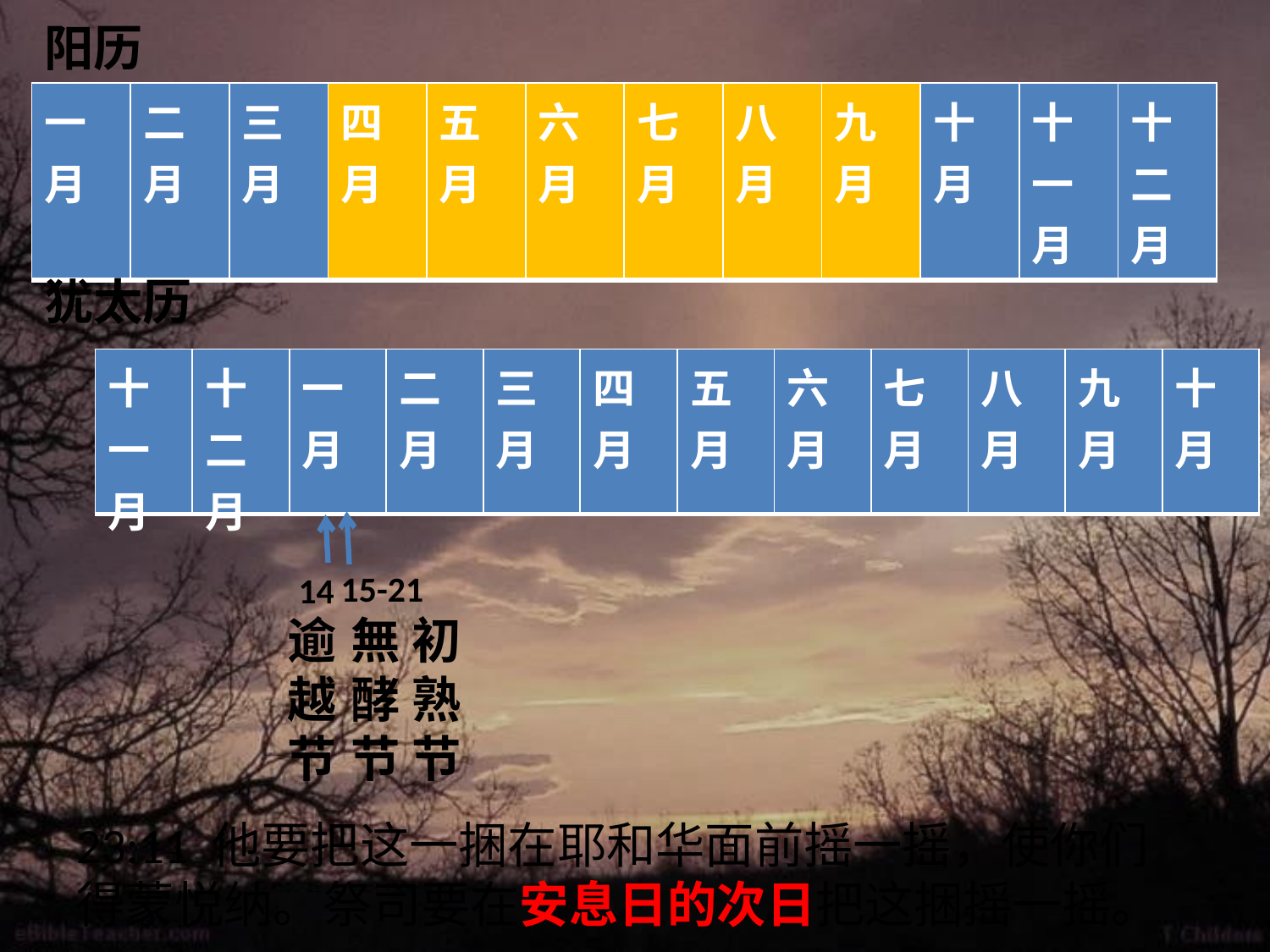

阳历
| 一月 | 二月 | 三月 | 四月 | 五月 | 六月 | 七月 | 八月 | 九月 | 十月 | 十一月 | 十二月 |
| --- | --- | --- | --- | --- | --- | --- | --- | --- | --- | --- | --- |
犹太历
| 十一月 | 十二月 | 一月 | 二月 | 三月 | 四月 | 五月 | 六月 | 七月 | 八月 | 九月 | 十月 |
| --- | --- | --- | --- | --- | --- | --- | --- | --- | --- | --- | --- |
15-21
14
逾越节
無酵节
初熟节
23:11 他要把这一捆在耶和华面前摇一摇，使你们得蒙悦纳。祭司要在安息日的次日把这捆摇一摇。